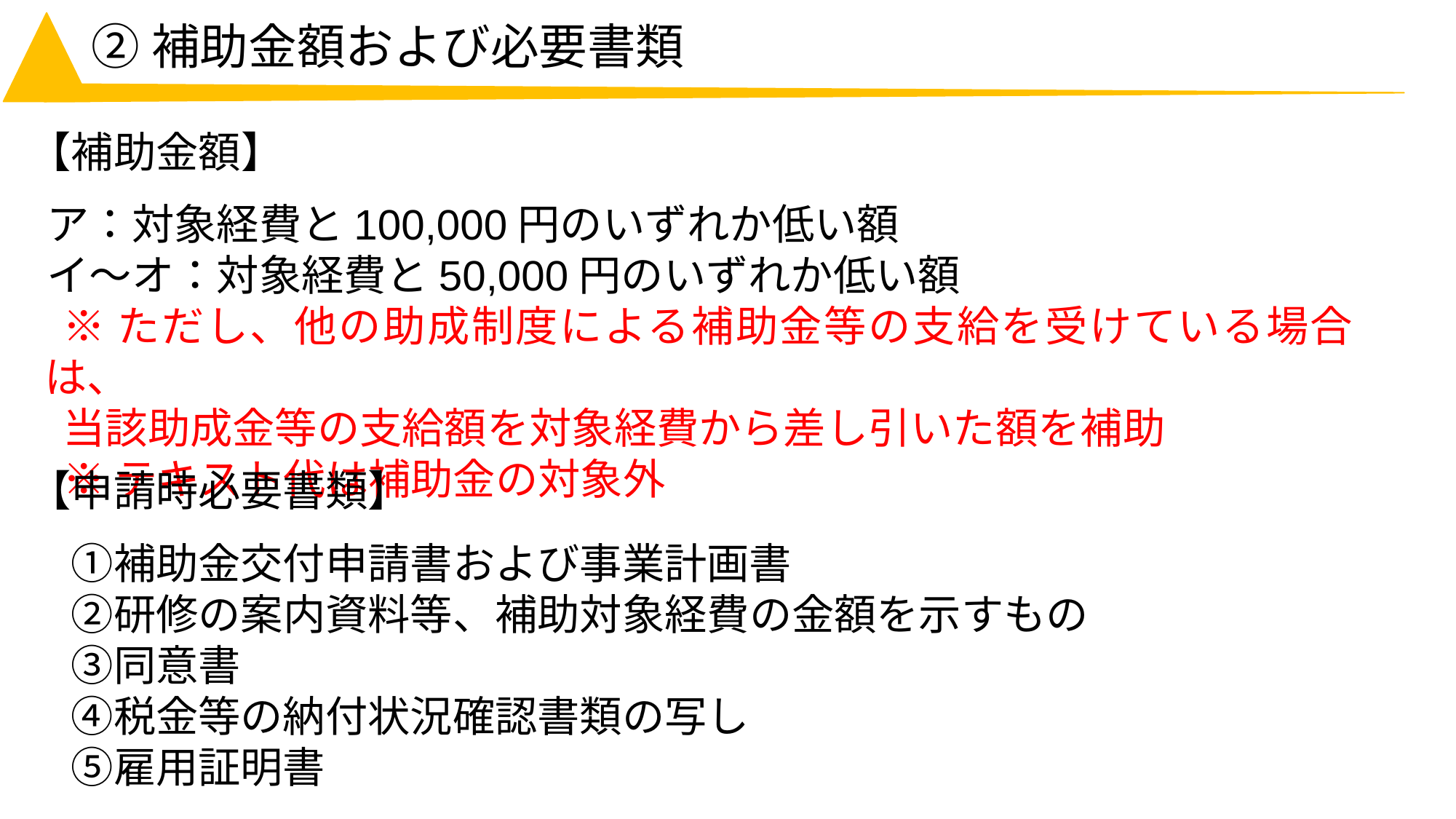

# ②補助金額および必要書類
【補助金額】

ア：対象経費と100,000円のいずれか低い額
イ～オ：対象経費と50,000円のいずれか低い額
※ただし、他の助成制度による補助金等の支給を受けている場合は、
当該助成金等の支給額を対象経費から差し引いた額を補助
※テキスト代は補助金の対象外
【申請時必要書類】

　①補助金交付申請書および事業計画書
　②研修の案内資料等、補助対象経費の金額を示すもの
　③同意書
　④税金等の納付状況確認書類の写し
　⑤雇用証明書